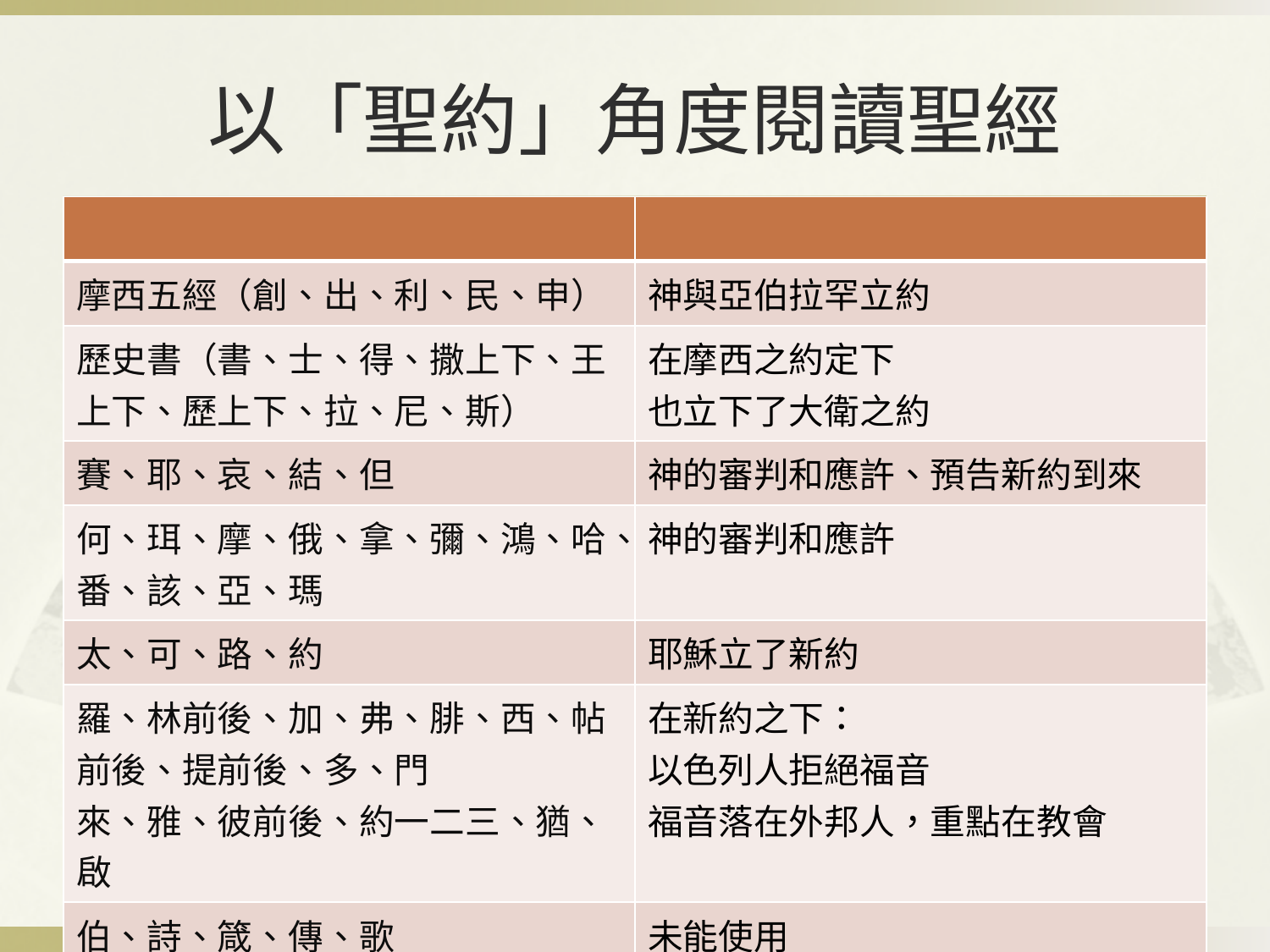

# 以「聖約」角度閱讀聖經
|  |  |
| --- | --- |
| 摩西五經（創、出、利、民、申） | 神與亞伯拉罕立約 |
| 歷史書（書、士、得、撒上下、王上下、歷上下、拉、尼、斯） | 在摩西之約定下 也立下了大衛之約 |
| 賽、耶、哀、結、但 | 神的審判和應許、預告新約到來 |
| 何、珥、摩、俄、拿、彌、鴻、哈、番、該、亞、瑪 | 神的審判和應許 |
| 太、可、路、約 | 耶穌立了新約 |
| 羅、林前後、加、弗、腓、西、帖前後、提前後、多、門 來、雅、彼前後、約一二三、猶、啟 | 在新約之下： 以色列人拒絕福音 福音落在外邦人，重點在教會 |
| 伯、詩、箴、傳、歌 | 未能使用 |